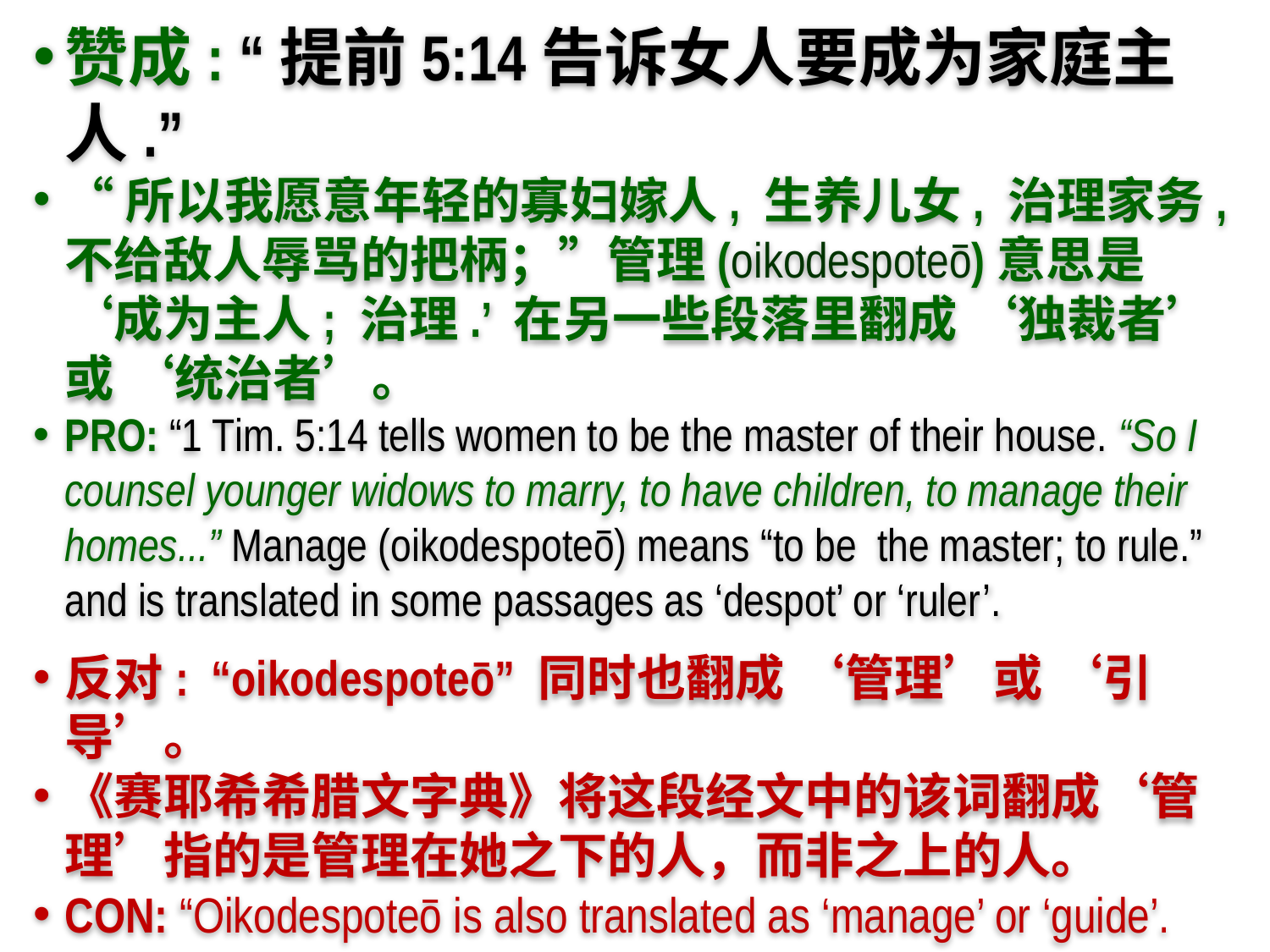

赞成: “提前5:14告诉女人要成为家庭主人.”
“所以我愿意年轻的寡妇嫁人, 生养儿女, 治理家务, 不给敌人辱骂的把柄；”管理(oikodespoteō)意思是 ‘成为主人; 治理.’ 在另一些段落里翻成 ‘独裁者’或 ‘统治者’。
PRO: “1 Tim. 5:14 tells women to be the master of their house. “So I counsel younger widows to marry, to have children, to manage their homes...” Manage (oikodespoteō) means “to be  the master; to rule.” and is translated in some passages as ‘despot’ or ‘ruler’.

反对:  “oikodespoteō” 同时也翻成 ‘管理’或 ‘引导’。
《赛耶希希腊文字典》将这段经文中的该词翻成‘管理’指的是管理在她之下的人，而非之上的人。
CON: “Oikodespoteō is also translated as ‘manage’ or ‘guide’. The Thayer’s Lexicon which narrows the focus of Greek words, translates this passage as ‘manages’ and refers to those under her charge, not those over her.